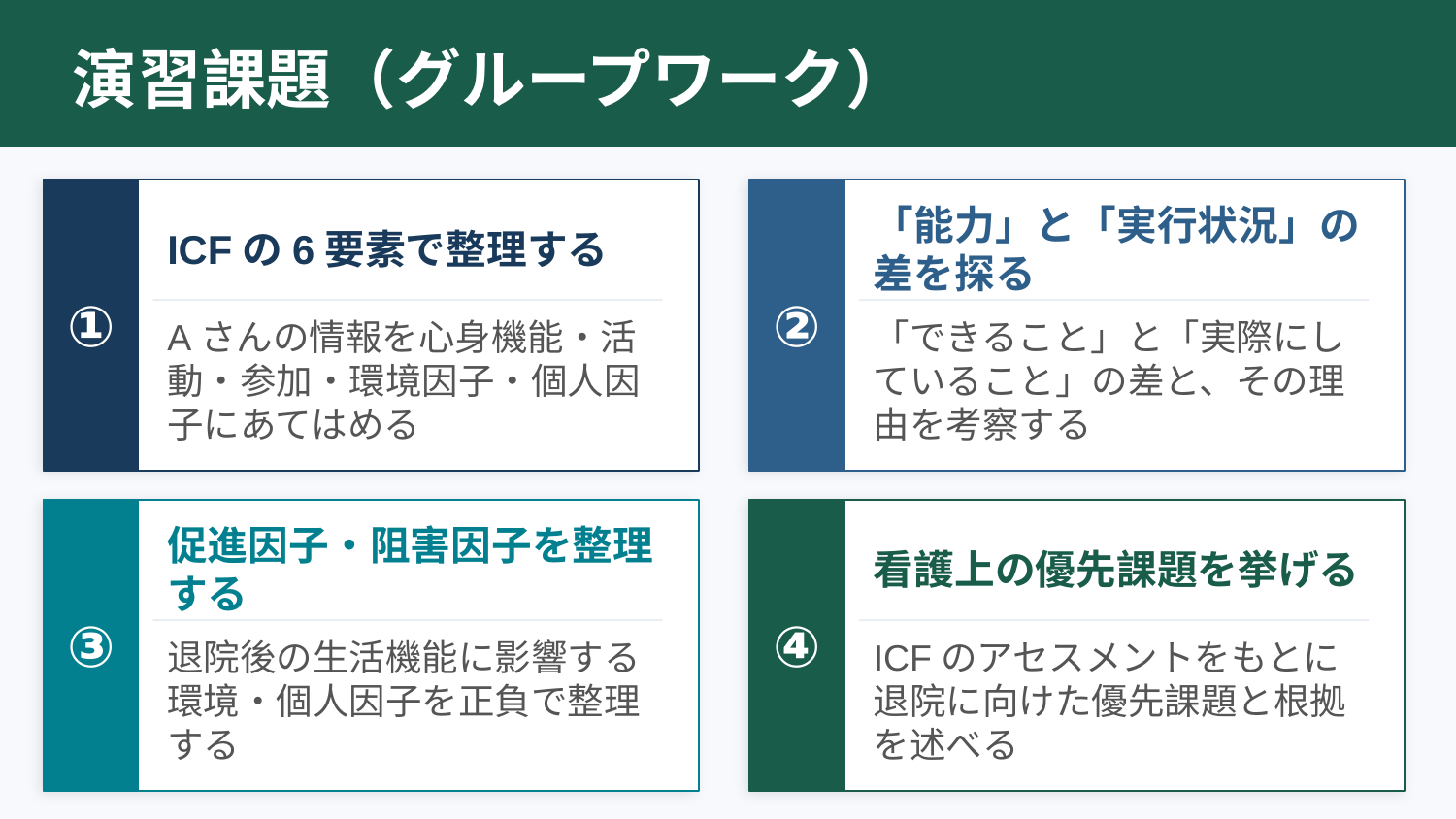

演習課題（グループワーク）

①

②
ICFの6要素で整理する
「能力」と「実行状況」の差を探る

Aさんの情報を心身機能・活動・参加・環境因子・個人因子にあてはめる
「できること」と「実際にしていること」の差と、その理由を考察する

③

④
促進因子・阻害因子を整理する
看護上の優先課題を挙げる

退院後の生活機能に影響する環境・個人因子を正負で整理する
ICFのアセスメントをもとに退院に向けた優先課題と根拠を述べる